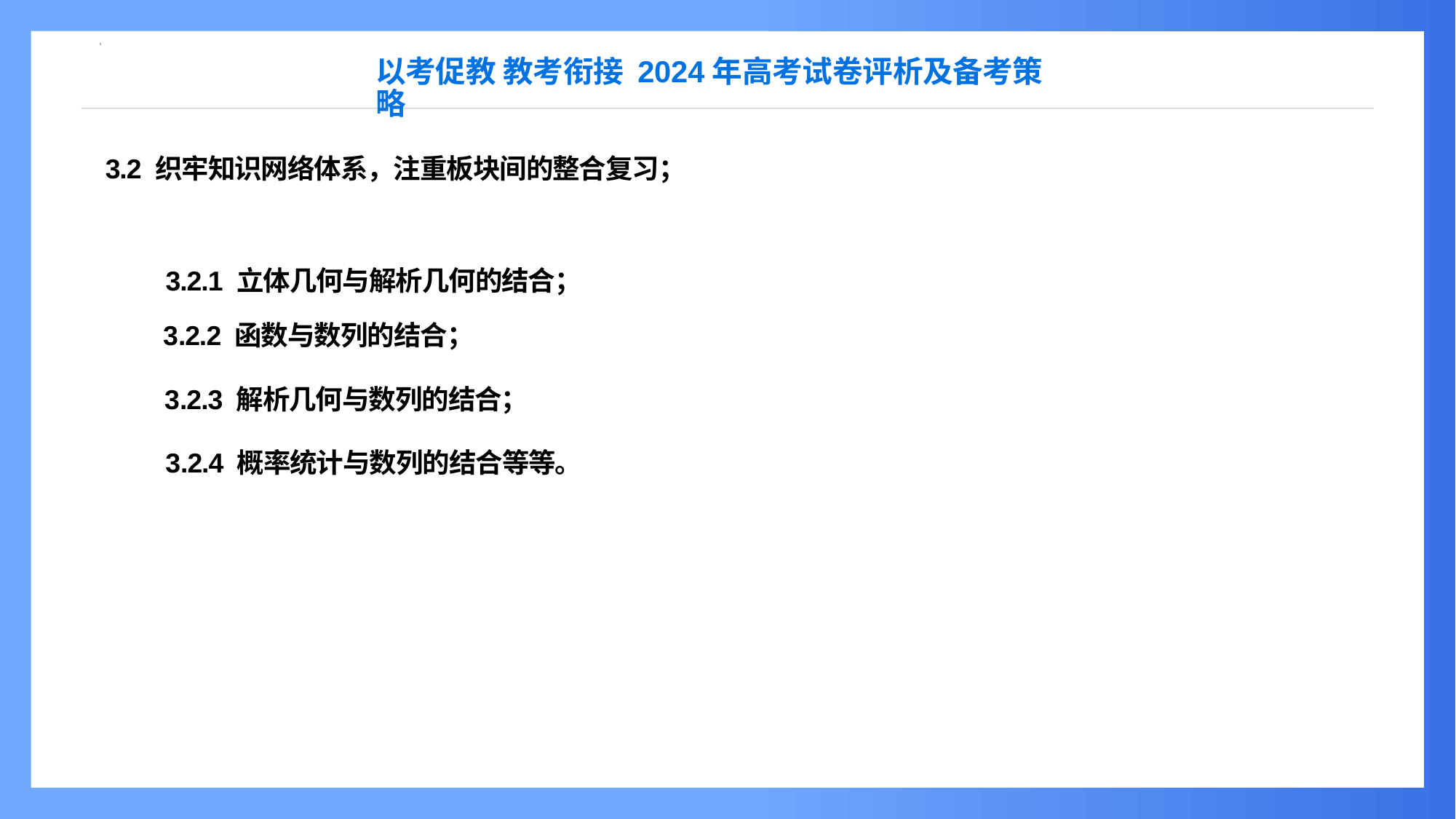

以考促教 教考衔接 2024年高考试卷评析及备考策略

3.2 织牢知识网络体系，注重板块间的整合复习；

3.2.1 立体几何与解析几何的结合；

3.2.2 函数与数列的结合；
3.2.3 解析几何与数列的结合；
3.2.4 概率统计与数列的结合等等。